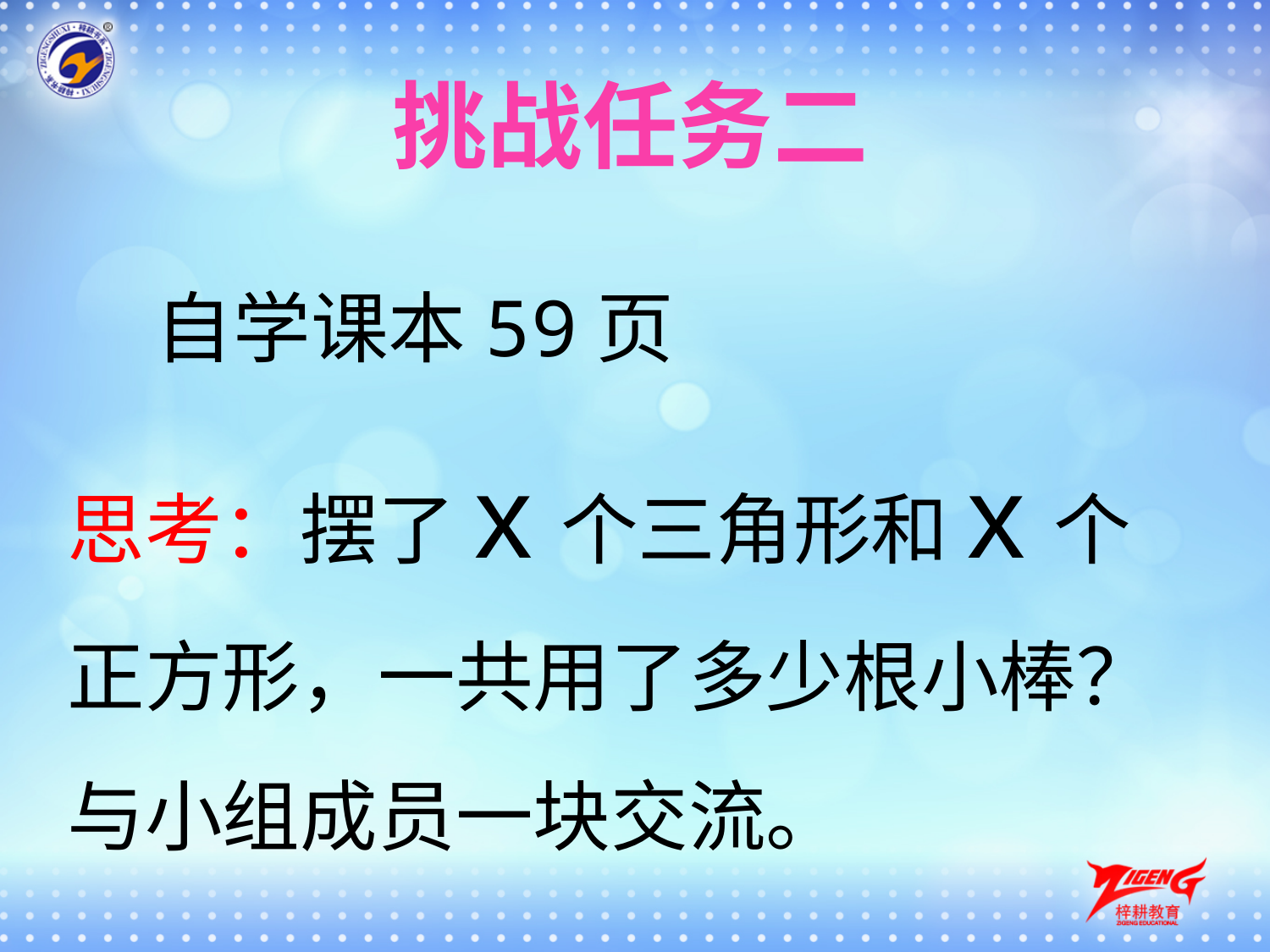

挑战任务二
    自学课本59页
思考：摆了x个三角形和x个正方形，一共用了多少根小棒？与小组成员一块交流。